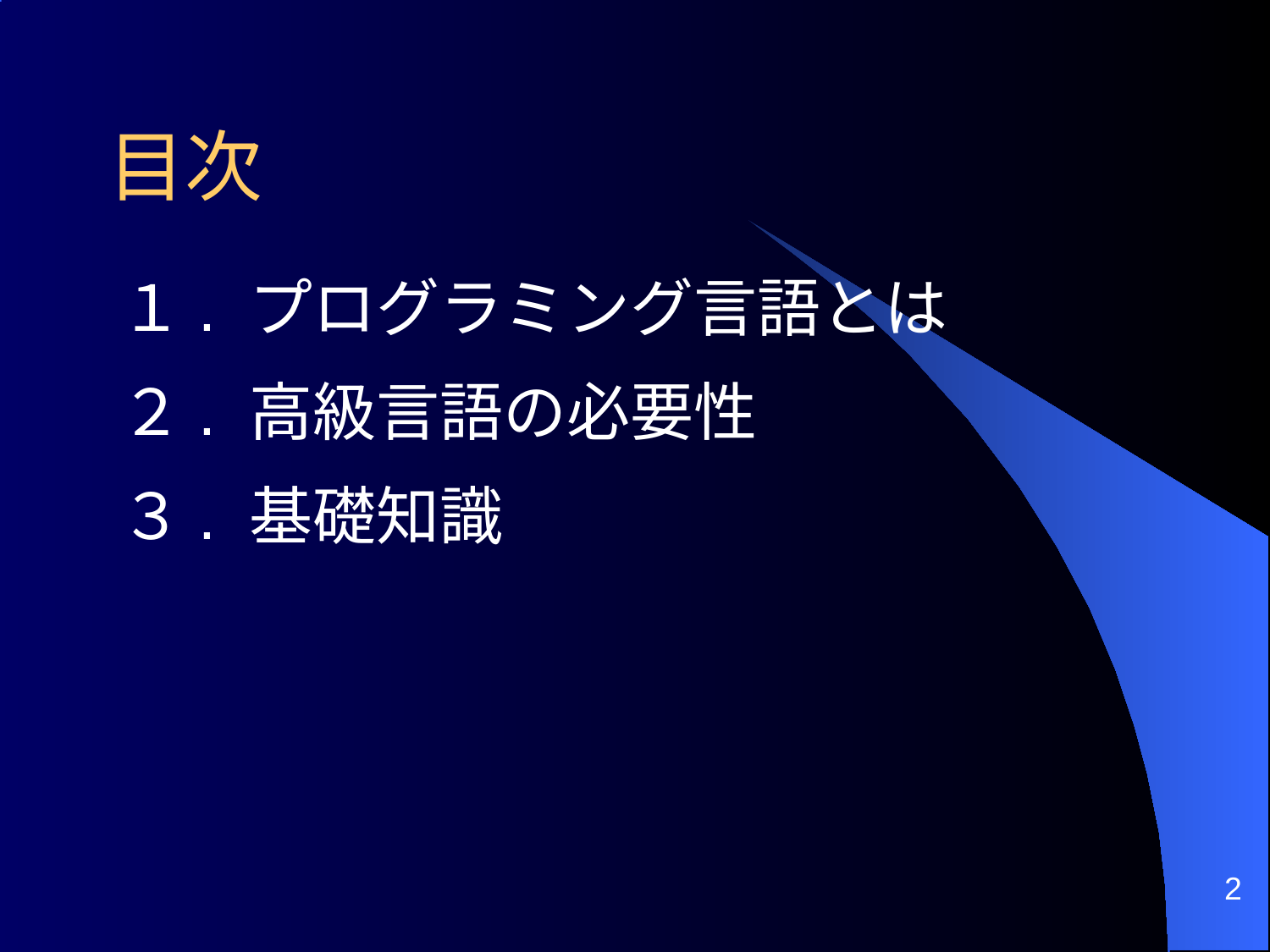

# 目次
１. プログラミング言語とは
２. 高級言語の必要性
３. 基礎知識
2